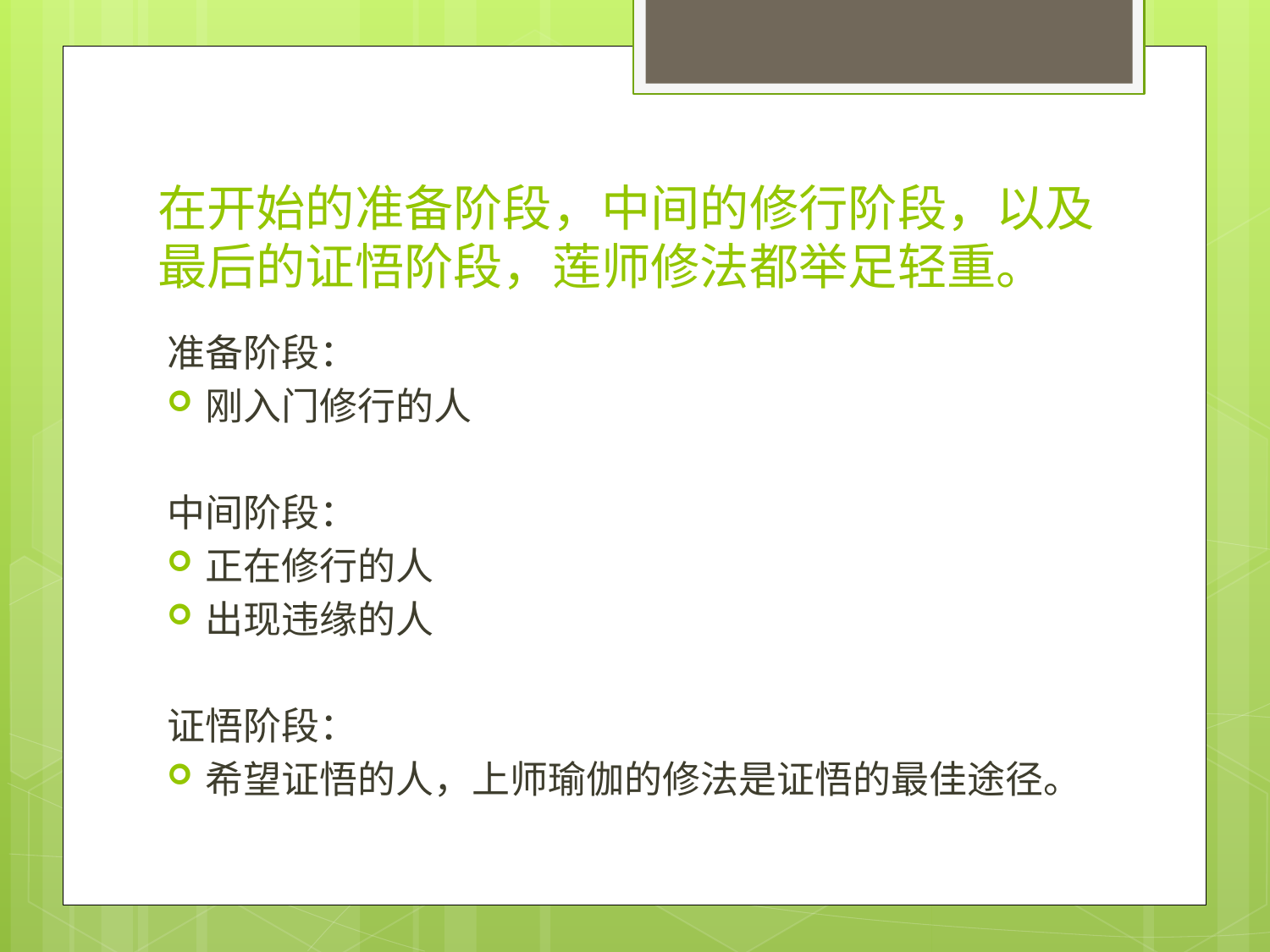

# 在开始的准备阶段，中间的修行阶段，以及最后的证悟阶段，莲师修法都举足轻重。
准备阶段：
刚入门修行的人

中间阶段：
正在修行的人
出现违缘的人

证悟阶段：
希望证悟的人，上师瑜伽的修法是证悟的最佳途径。